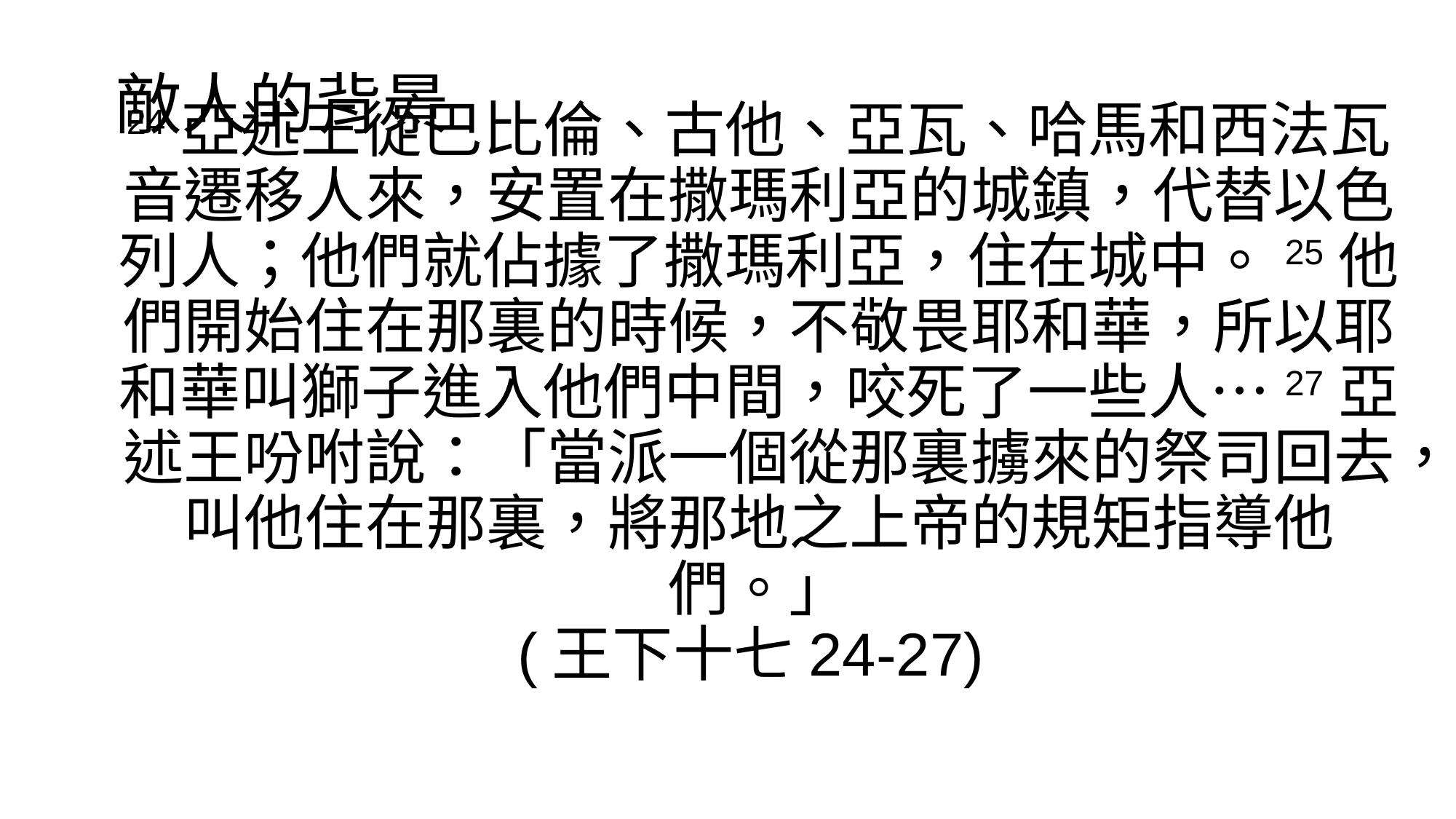

敵人的背景
# 24亞述王從巴比倫、古他、亞瓦、哈馬和西法瓦音遷移人來，安置在撒瑪利亞的城鎮，代替以色列人；他們就佔據了撒瑪利亞，住在城中。25他們開始住在那裏的時候，不敬畏耶和華，所以耶和華叫獅子進入他們中間，咬死了一些人…27亞述王吩咐說：「當派一個從那裏擄來的祭司回去，叫他住在那裏，將那地之上帝的規矩指導他們。」 (王下十七24-27)